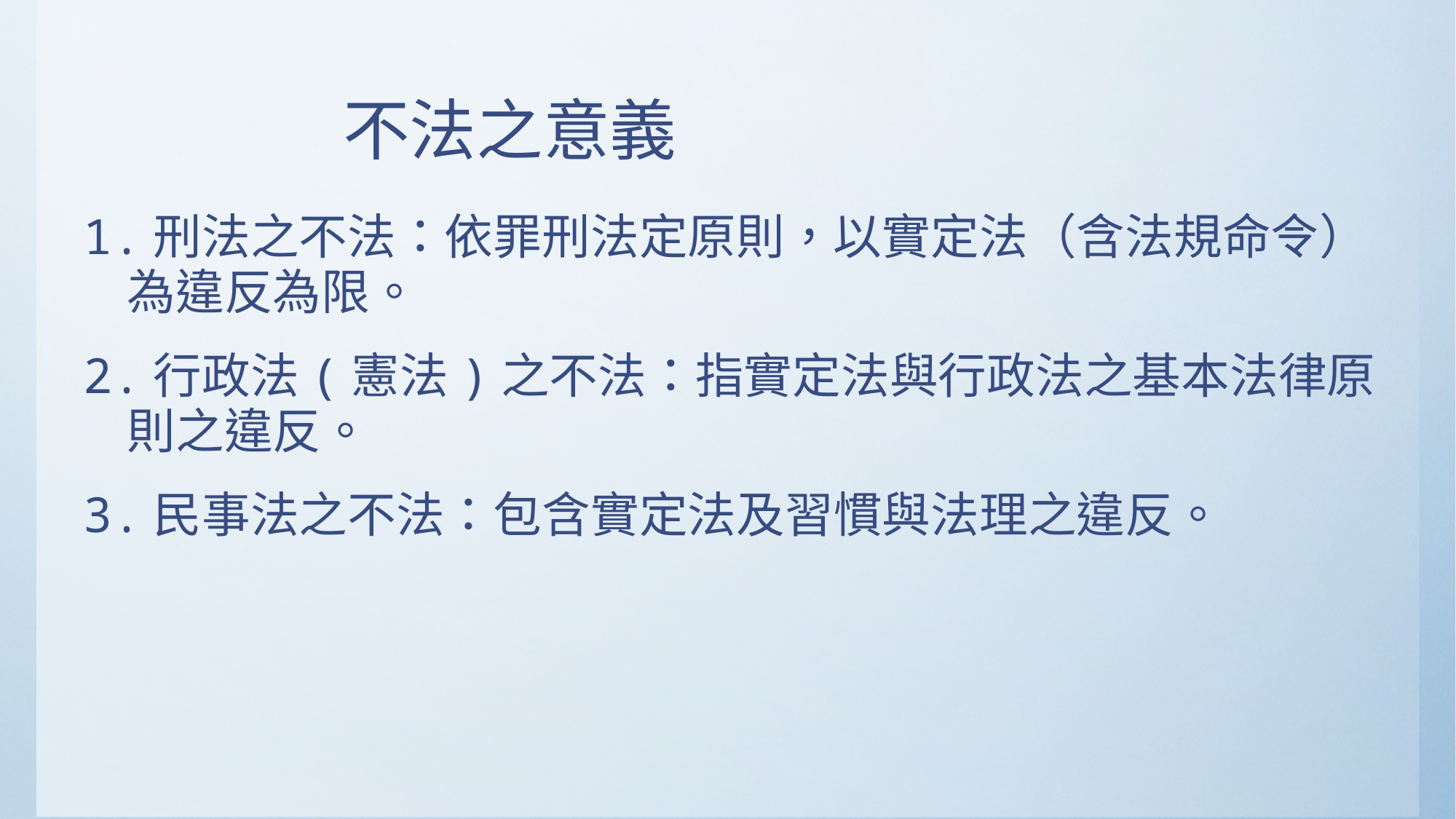

不法之意義
 1.刑法之不法：依罪刑法定原則，以實定法（含法規命令）為違反為限。
 2.行政法(憲法)之不法：指實定法與行政法之基本法律原則之違反。
 3.民事法之不法：包含實定法及習慣與法理之違反。